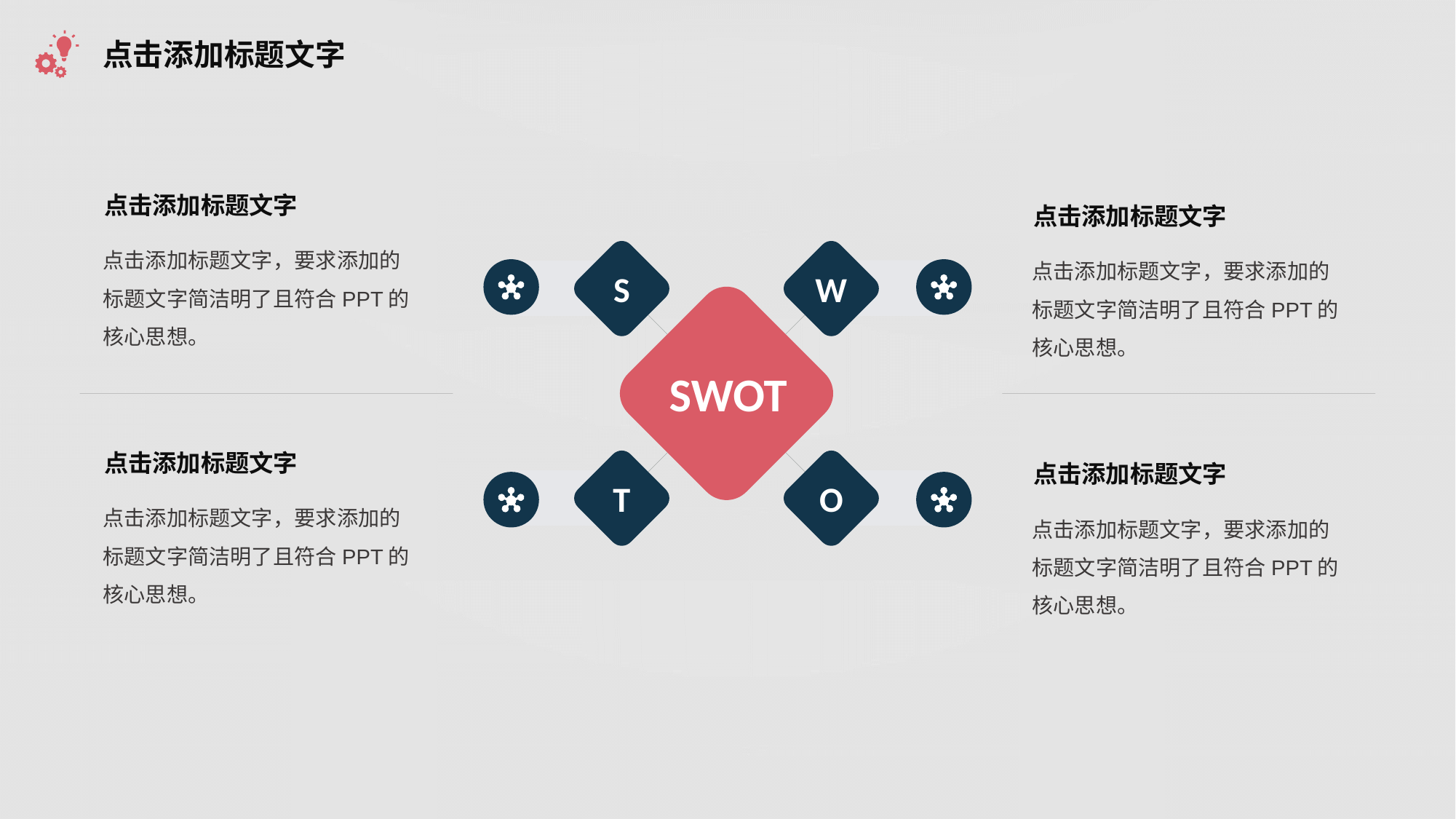

点击添加标题文字

点击添加标题文字
点击添加标题文字
点击添加标题文字，要求添加的标题文字简洁明了且符合PPT的核心思想。
点击添加标题文字，要求添加的标题文字简洁明了且符合PPT的核心思想。

S

W

SWOT

O

T

点击添加标题文字
点击添加标题文字
点击添加标题文字，要求添加的标题文字简洁明了且符合PPT的核心思想。
点击添加标题文字，要求添加的标题文字简洁明了且符合PPT的核心思想。